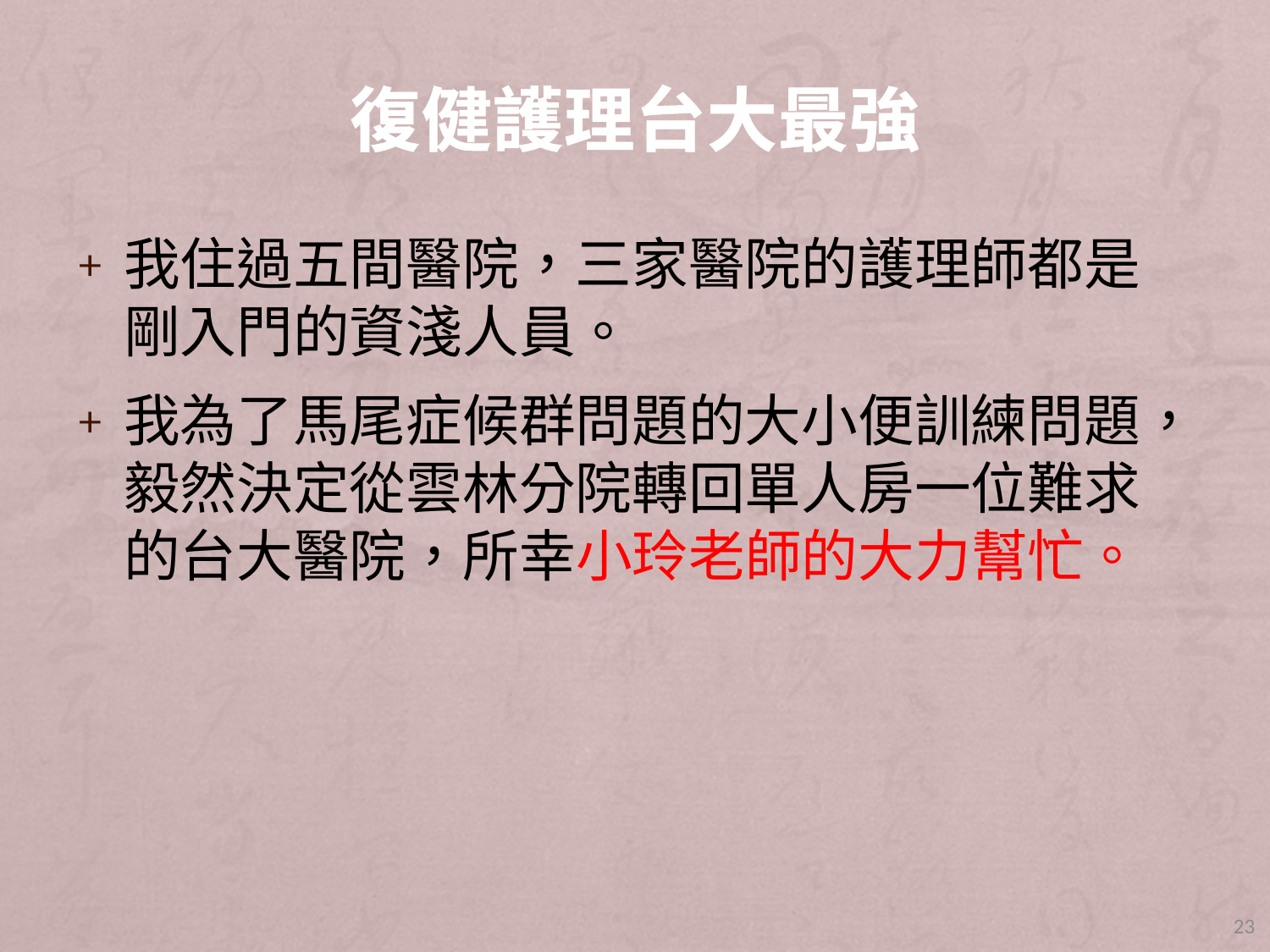

# 復健護理台大最強
我住過五間醫院，三家醫院的護理師都是剛入門的資淺人員。
我為了馬尾症候群問題的大小便訓練問題，毅然決定從雲林分院轉回單人房一位難求的台大醫院，所幸小玲老師的大力幫忙。
23